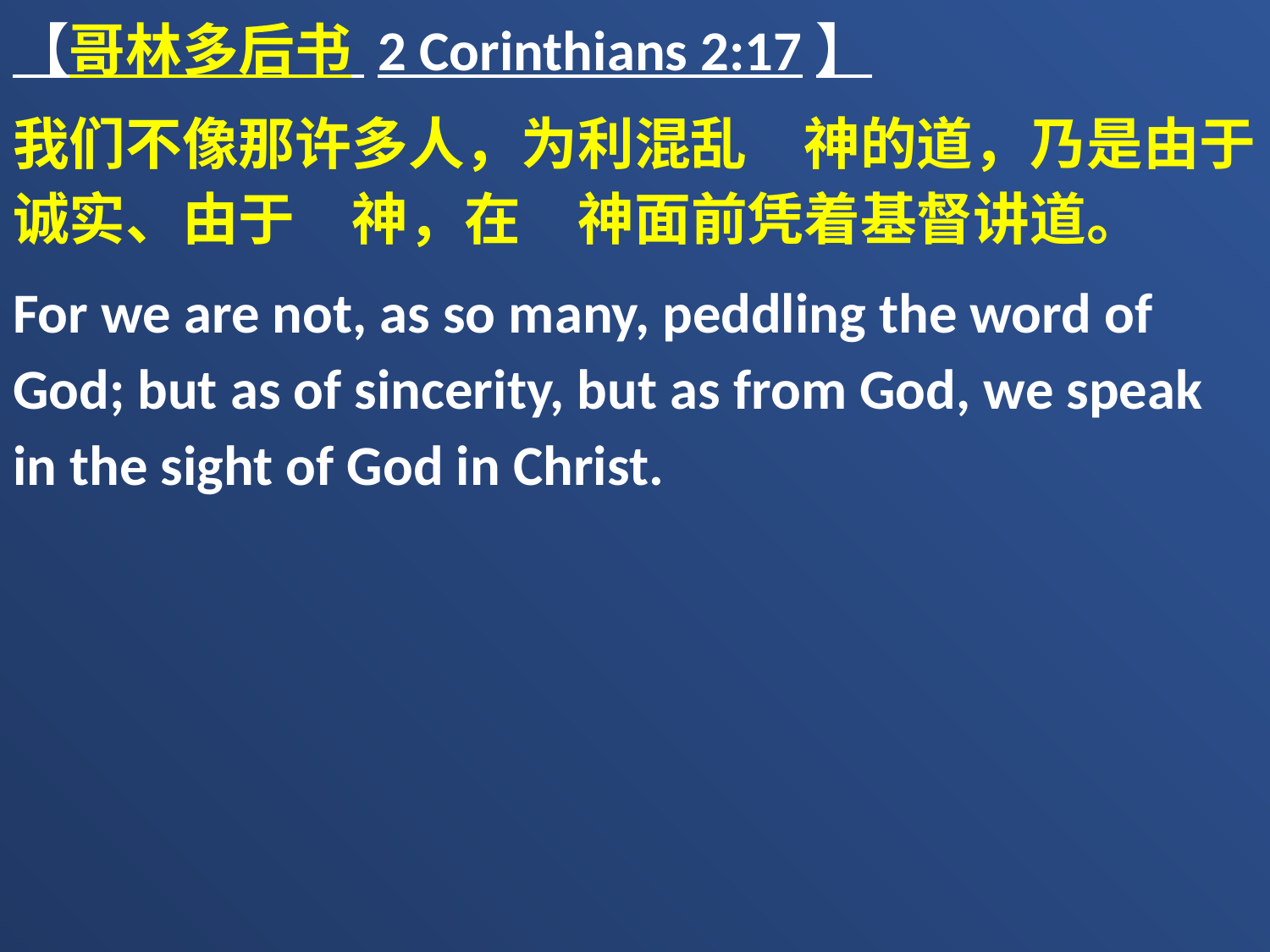

【哥林多后书 2 Corinthians 2:17】
我们不像那许多人，为利混乱　神的道，乃是由于诚实、由于　神，在　神面前凭着基督讲道。
For we are not, as so many, peddling the word of God; but as of sincerity, but as from God, we speak in the sight of God in Christ.